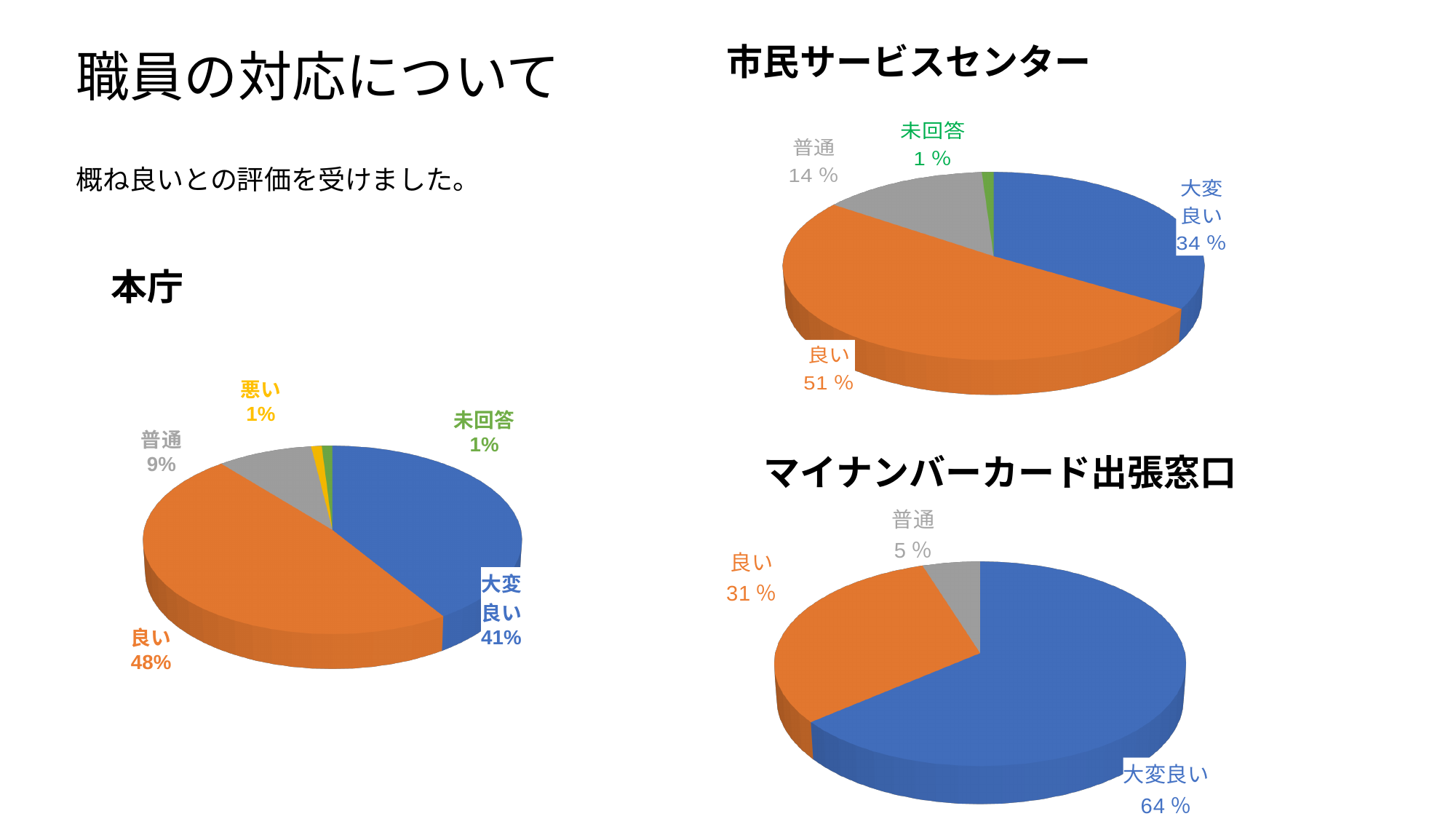

市民サービスセンター
# 職員の対応について 概ね良いとの評価を受けました。

[unsupported chart]

本庁

[unsupported chart]

[unsupported chart]